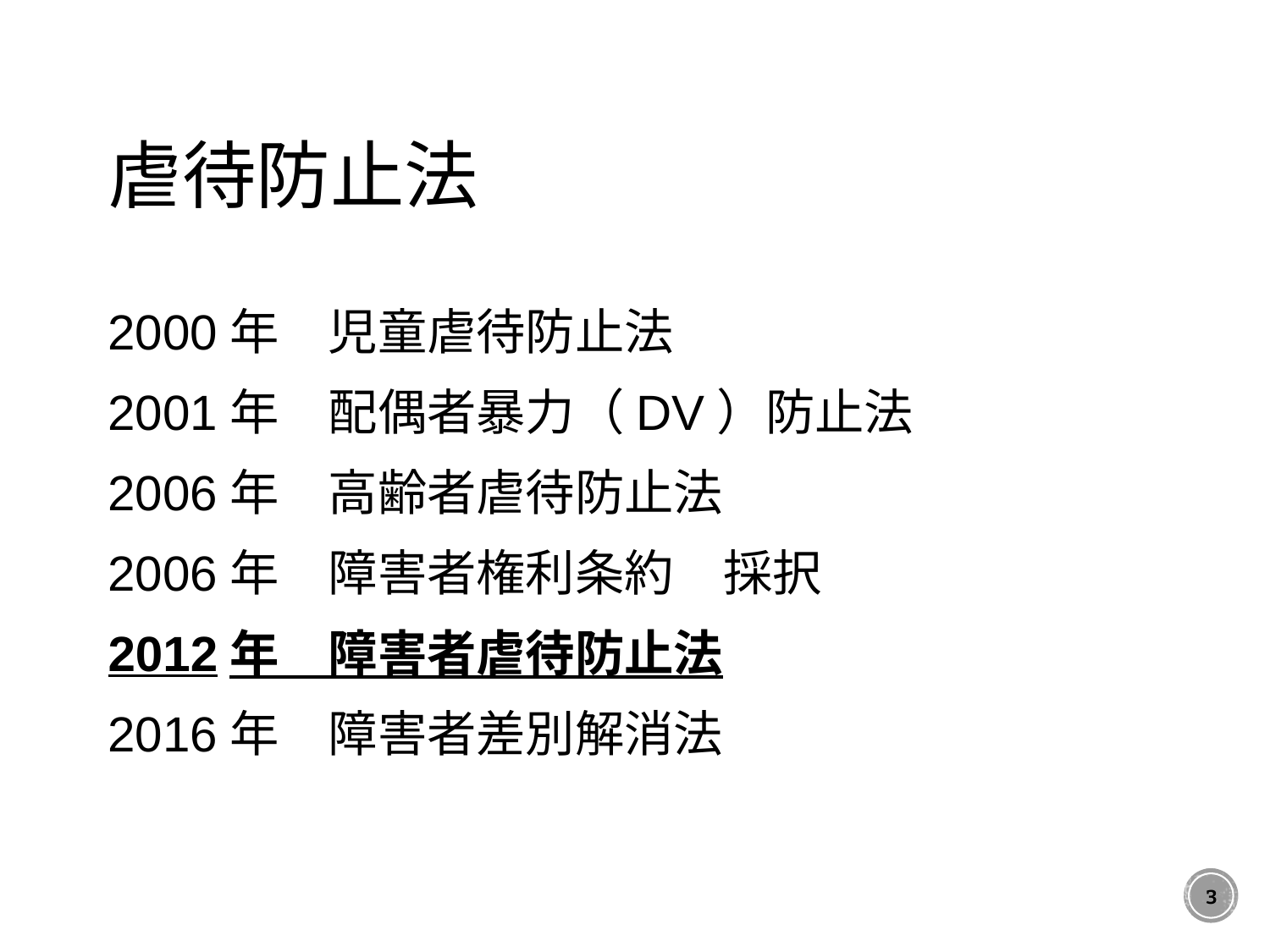

# 虐待防止法
2000年　児童虐待防止法
2001年　配偶者暴力（DV）防止法
2006年　高齢者虐待防止法
2006年　障害者権利条約　採択
2012年　障害者虐待防止法
2016年　障害者差別解消法
3